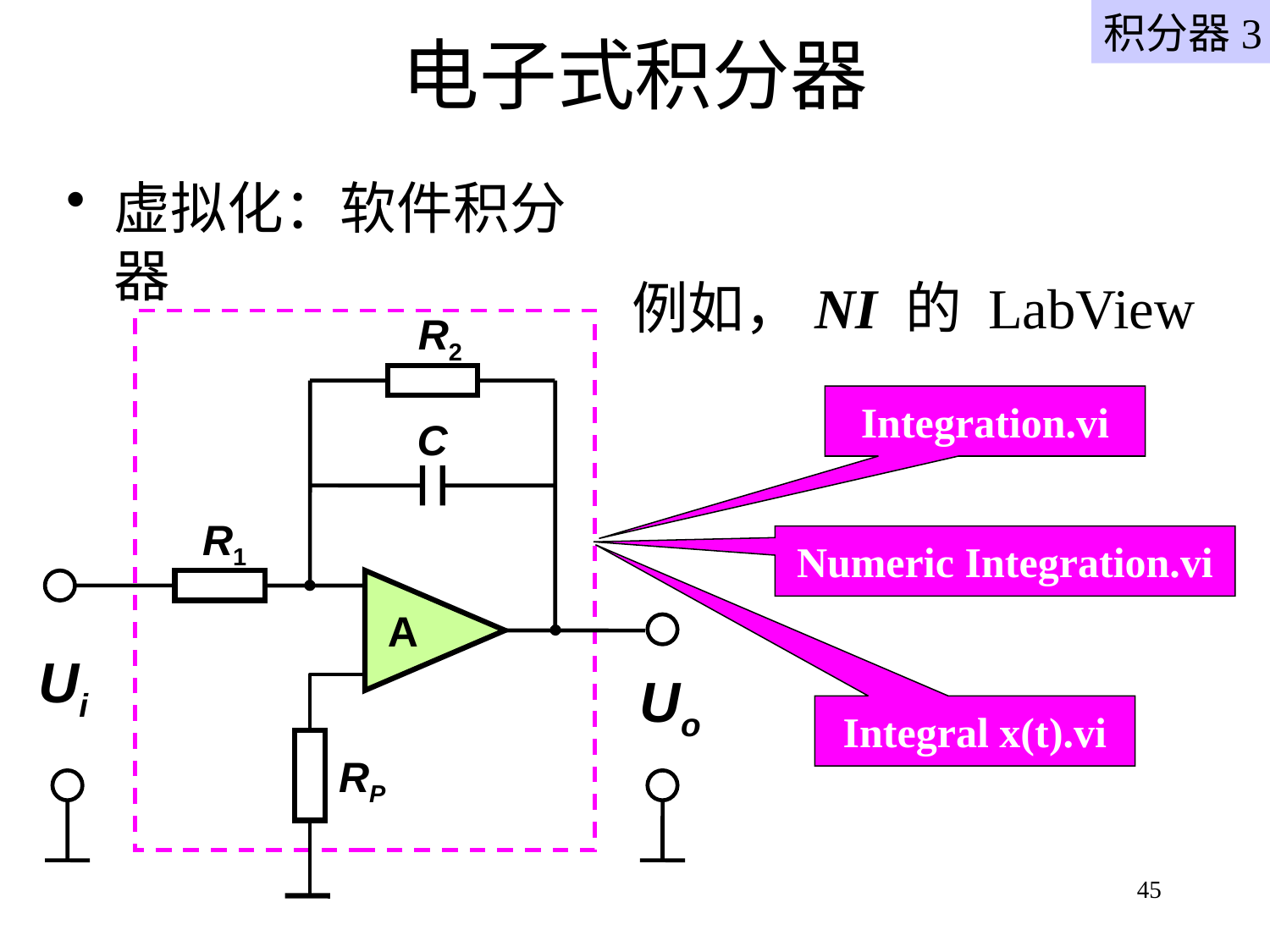

# 电子式积分器
积分器3
虚拟化：软件积分器
例如，NI 的 LabView
R2

C

R1

A

RP

Ui
Uo

Integration.vi
Numeric Integration.vi
Integral x(t).vi
45